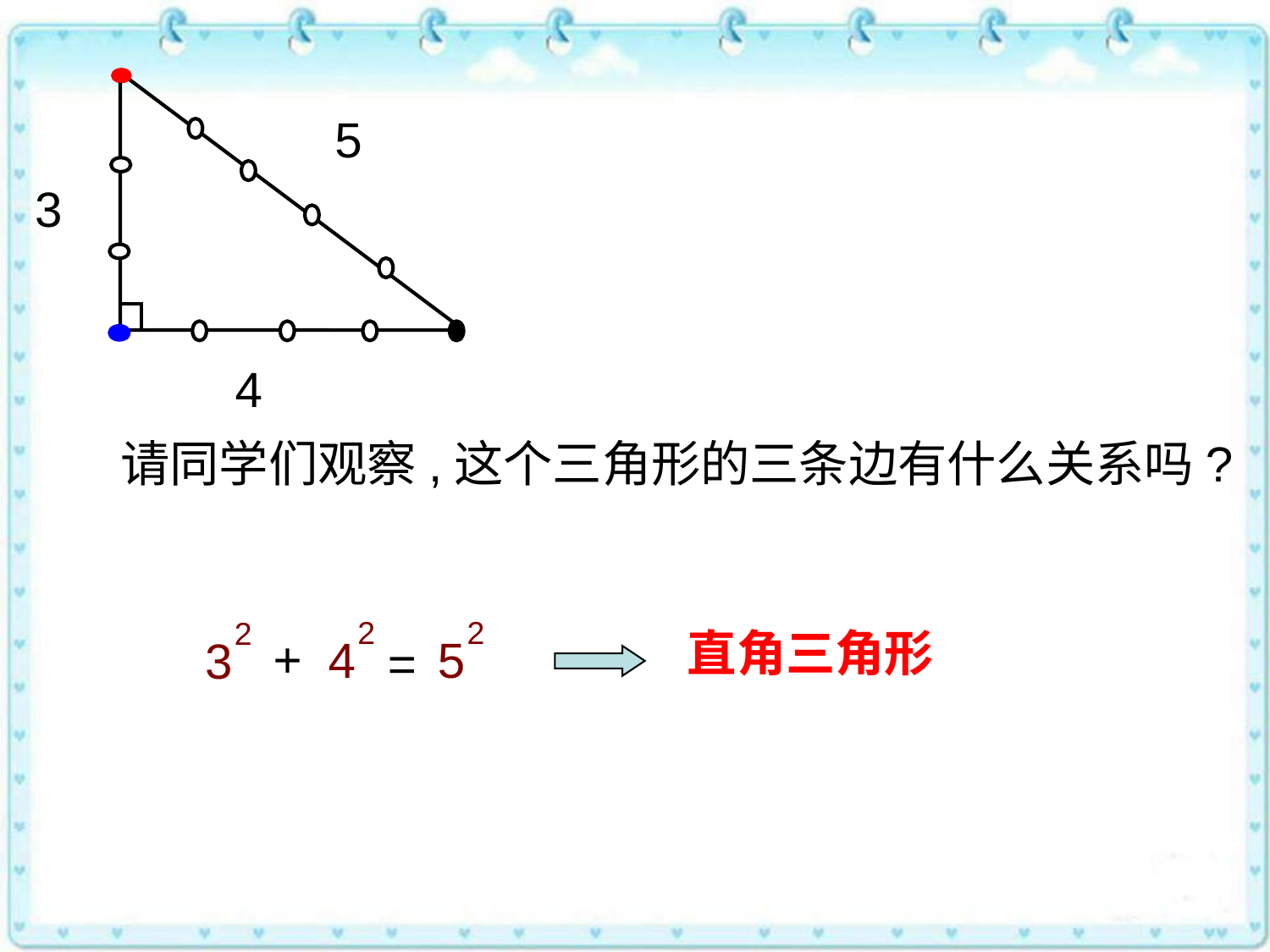

5
3

4
请同学们观察,这个三角形的三条边有什么关系吗?
2
2
2
+
4
5
3
=
直角三角形